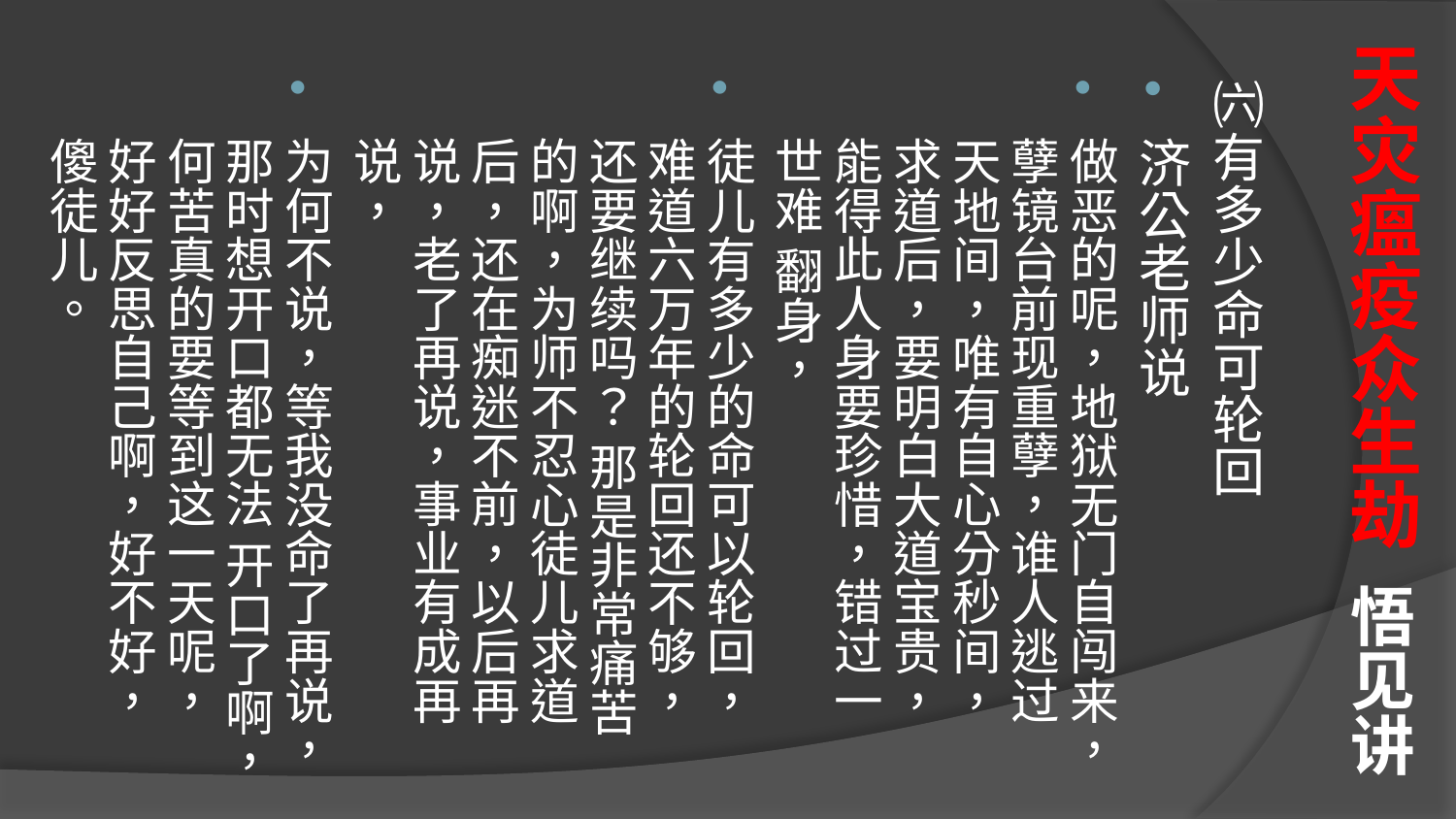

# 天灾瘟疫众生劫  悟见讲
㈥有多少命可轮回
济公老师说
做恶的呢，地狱无门自闯来，孽镜台前现重孽，谁人逃过天地间，唯有自心分秒间，求道后，要明白大道宝贵，能得此人身要珍惜，错过一世难 翻身，
徒儿有多少的命可以轮回，难道六万年的轮回还不够，还要继续吗？ 那是非常痛苦的啊，为师不忍心徒儿求道后，还在痴迷不前，以后再说，老了再说，事业有成再说，
为何不说，等我没命了再说，那时想开口都无法 开口了啊，何苦真的要等到这一天呢，好好反思自己啊，好不好，傻徒儿。